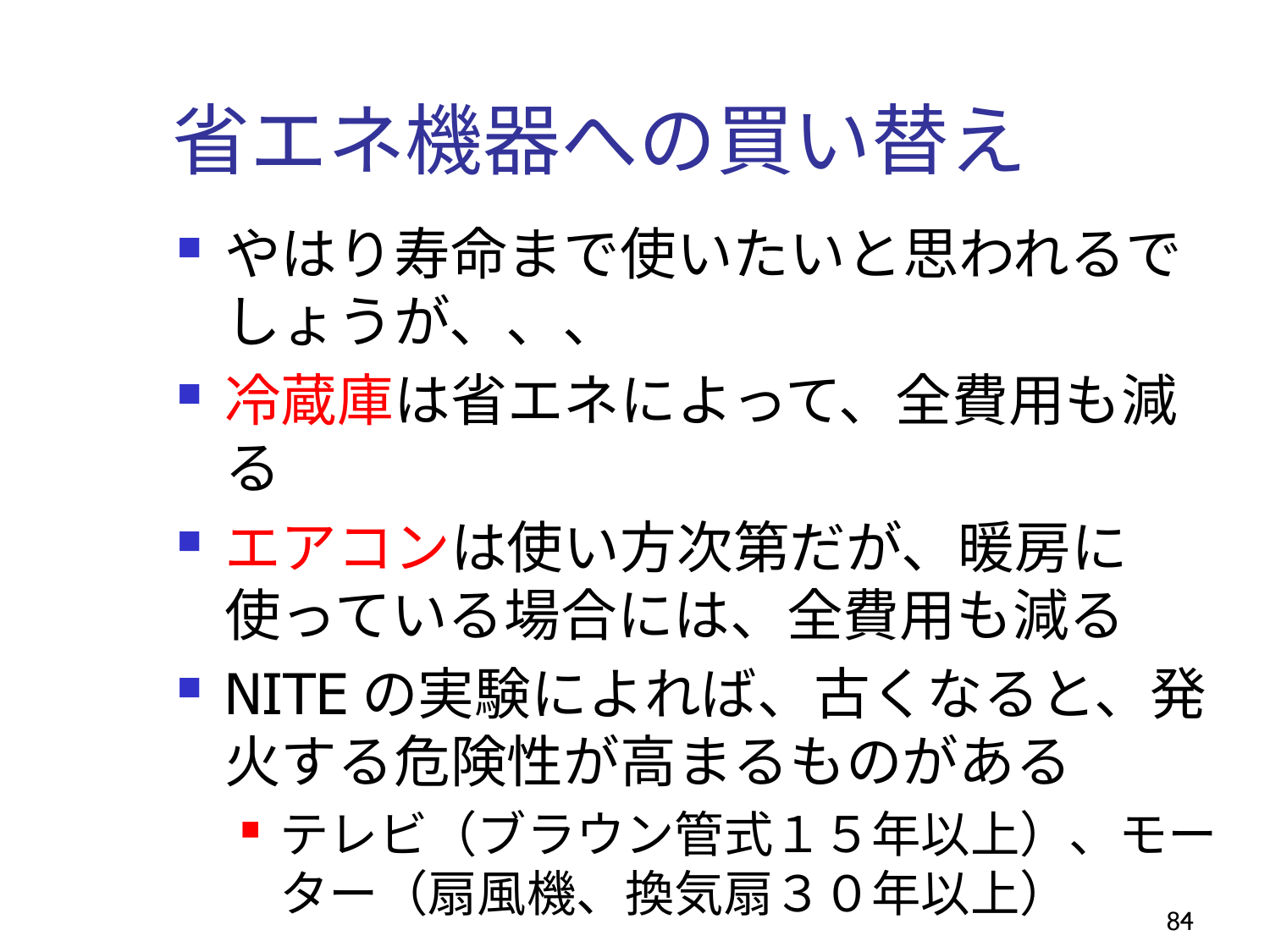

# 省エネ機器への買い替え
やはり寿命まで使いたいと思われるでしょうが、、、
冷蔵庫は省エネによって、全費用も減る
エアコンは使い方次第だが、暖房に使っている場合には、全費用も減る
NITEの実験によれば、古くなると、発火する危険性が高まるものがある
テレビ（ブラウン管式１５年以上）、モーター（扇風機、換気扇３０年以上）
84